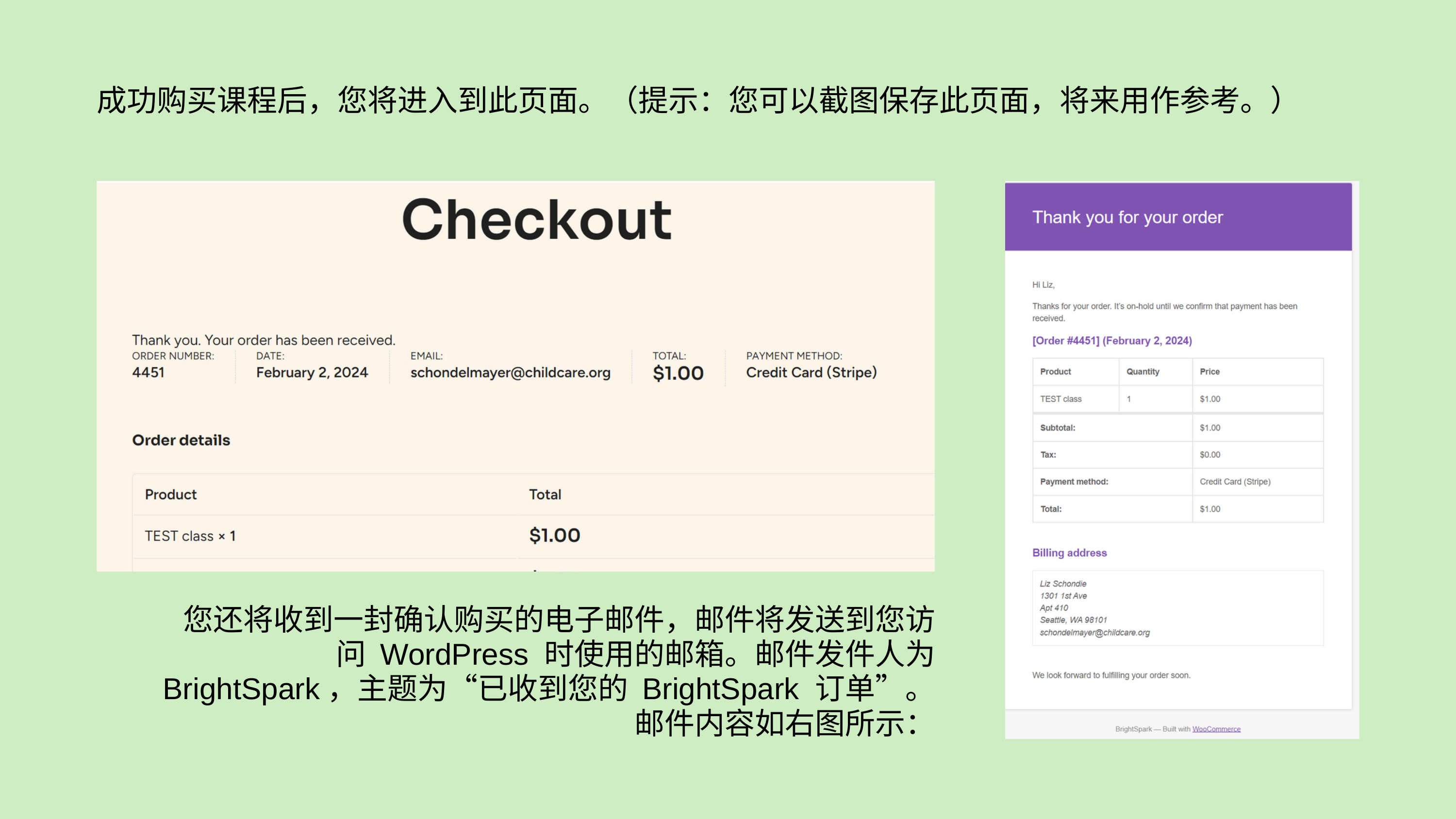

成功购买课程后，您将进入到此页面。（提示：您可以截图保存此页面，将来用作参考。）

您还将收到一封确认购买的电子邮件，邮件将发送到您访问 WordPress 时使用的邮箱。邮件发件人为 BrightSpark，主题为“已收到您的 BrightSpark 订单”。邮件内容如右图所示：